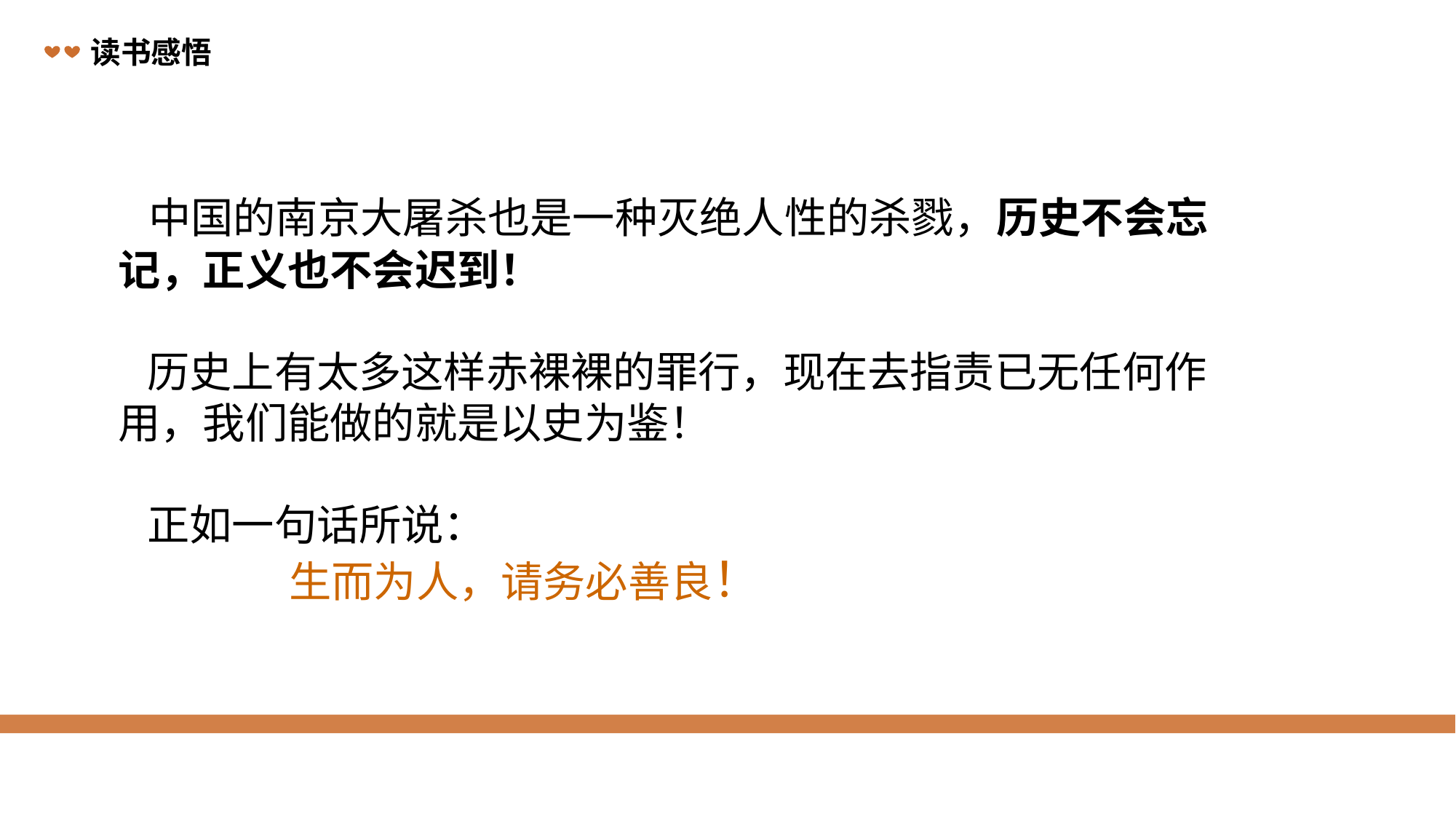

读书感悟

  中国的南京大屠杀也是一种灭绝人性的杀戮，历史不会忘记，正义也不会迟到！

  历史上有太多这样赤裸裸的罪行，现在去指责已无任何作用，我们能做的就是以史为鉴！

  正如一句话所说：
                 生而为人，请务必善良！